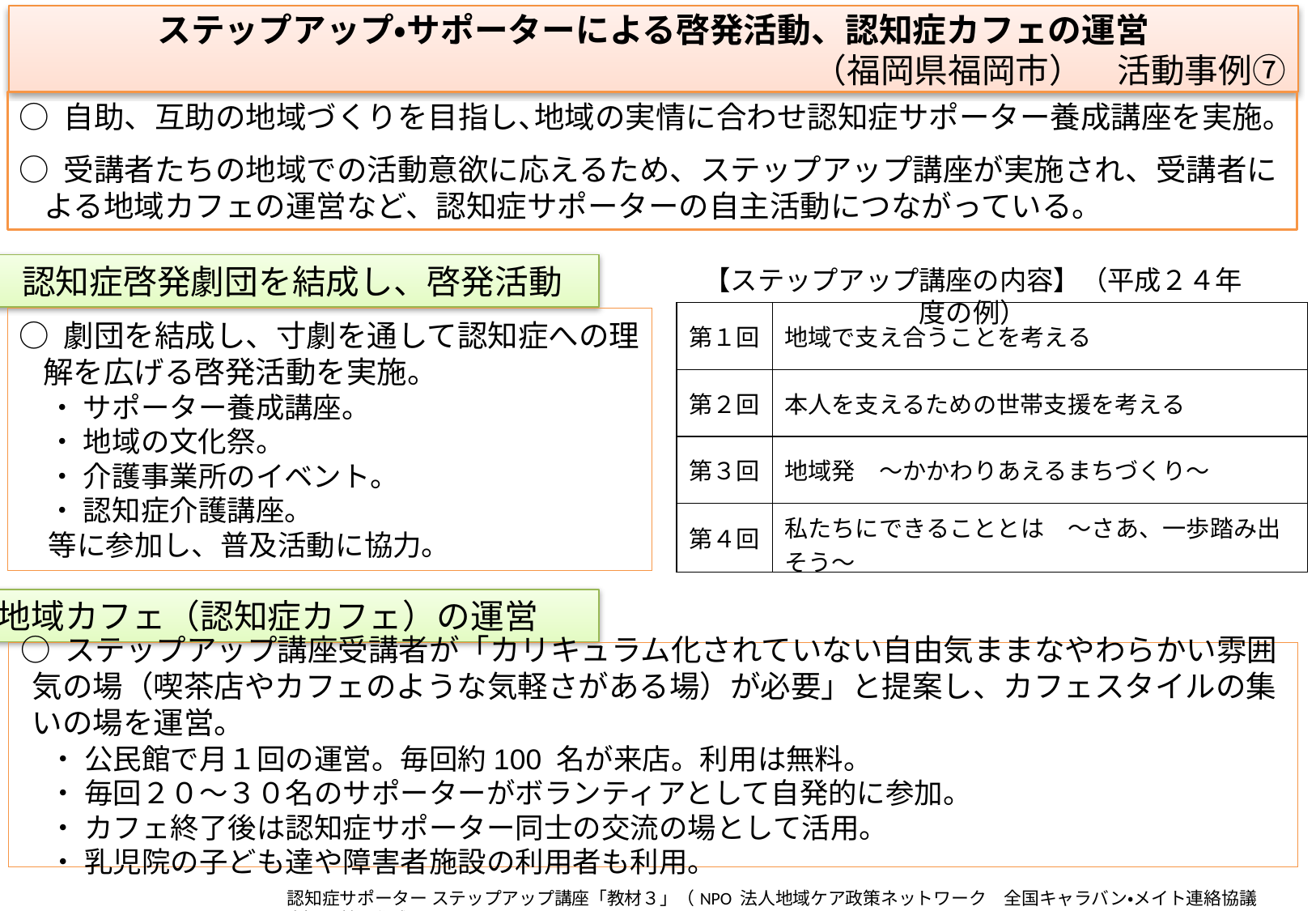

ステップアップ・サポーターによる啓発活動、認知症カフェの運営
（福岡県福岡市）　活動事例⑦
○ 自助、互助の地域づくりを目指し､地域の実情に合わせ認知症サポーター養成講座を実施｡

○ 受講者たちの地域での活動意欲に応えるため、ステップアップ講座が実施され、受講者による地域カフェの運営など、認知症サポーターの自主活動につながっている。
認知症啓発劇団を結成し、啓発活動
【ステップアップ講座の内容】（平成２４年度の例）
| 第１回 | 地域で支え合うことを考える |
| --- | --- |
| 第２回 | 本人を支えるための世帯支援を考える |
| 第３回 | 地域発　～かかわりあえるまちづくり～ |
| 第４回 | 私たちにできることとは　～さあ、一歩踏み出そう～ |
○ 劇団を結成し、寸劇を通して認知症への理解を広げる啓発活動を実施。
　・ サポーター養成講座。
　・ 地域の文化祭。
　・ 介護事業所のイベント。
　・ 認知症介護講座。
　等に参加し、普及活動に協力。
地域カフェ（認知症カフェ）の運営
○ ステップアップ講座受講者が「カリキュラム化されていない自由気ままなやわらかい雰囲気の場（喫茶店やカフェのような気軽さがある場）が必要」と提案し、カフェスタイルの集いの場を運営。
　・ 公民館で月１回の運営。毎回約100 名が来店。利用は無料。
　・ 毎回２０～３０名のサポーターがボランティアとして自発的に参加。
　・ カフェ終了後は認知症サポーター同士の交流の場として活用。
　・ 乳児院の子ども達や障害者施設の利用者も利用。
認知症サポーター ステップアップ講座「教材３」（NPO 法人地域ケア政策ネットワーク　全国キャラバン・メイト連絡協議会）を基に作成